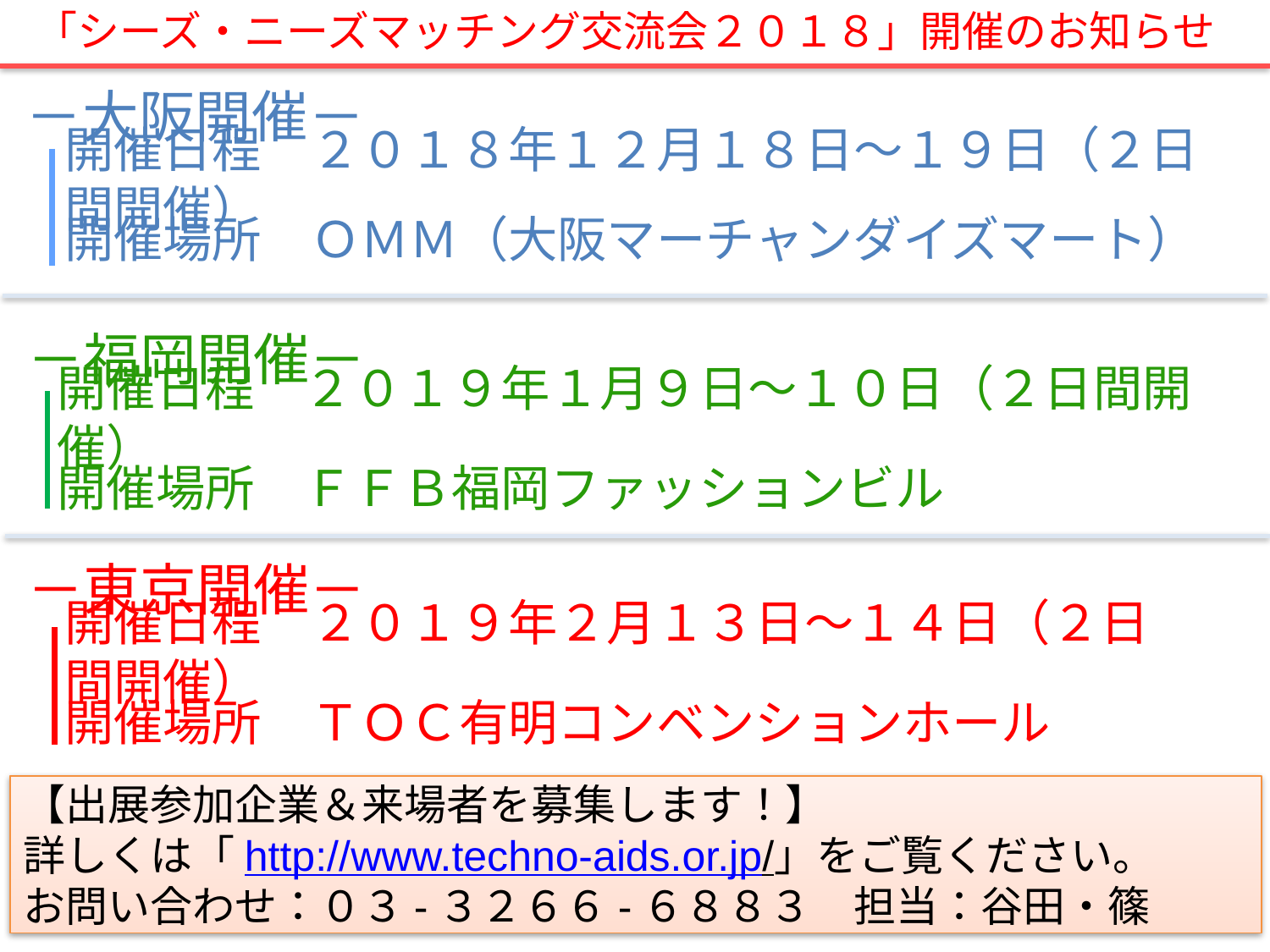

「シーズ・ニーズマッチング交流会２０１８」開催のお知らせ
－大阪開催－
開催日程　２０１８年１２月１８日～１９日（２日間開催）
開催場所　ＯＭＭ（大阪マーチャンダイズマート）
－福岡開催－
開催日程　２０１９年１月９日～１０日（２日間開催）
開催場所　ＦＦＢ福岡ファッションビル
－東京開催－
開催日程　２０１９年２月１３日～１４日（２日間開催）
開催場所　ＴＯＣ有明コンベンションホール
【出展参加企業＆来場者を募集します！】
詳しくは「http://www.techno-aids.or.jp/」をご覧ください。
お問い合わせ：０３-３２６６-６８８３　担当：谷田・篠
1